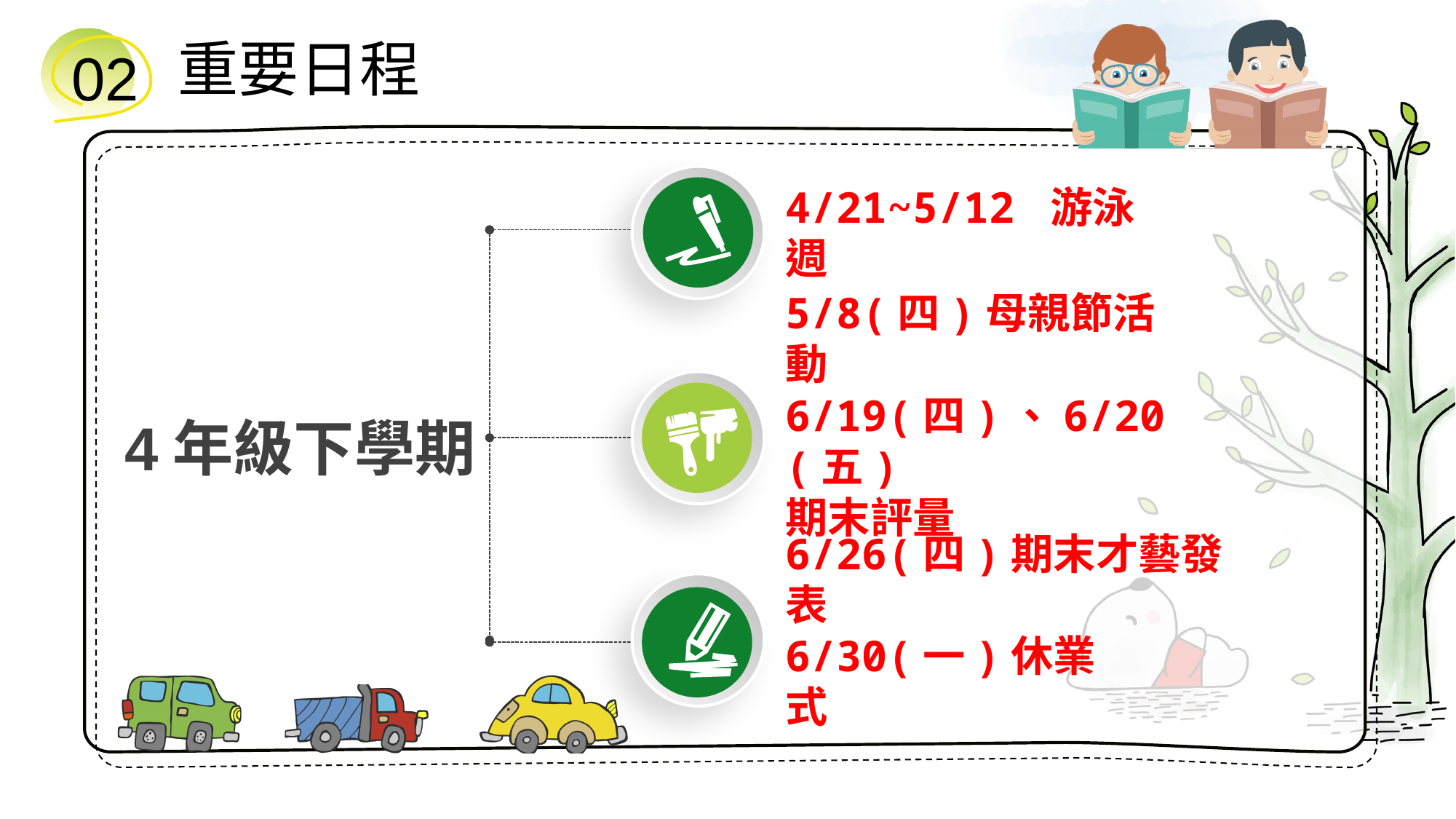

重要日程
02

4/21~5/12 游泳週

5/8(四)母親節活動

6/19(四)、6/20(五)
期末評量

4年級下學期
6/26(四)期末才藝發表

6/30(一)休業式